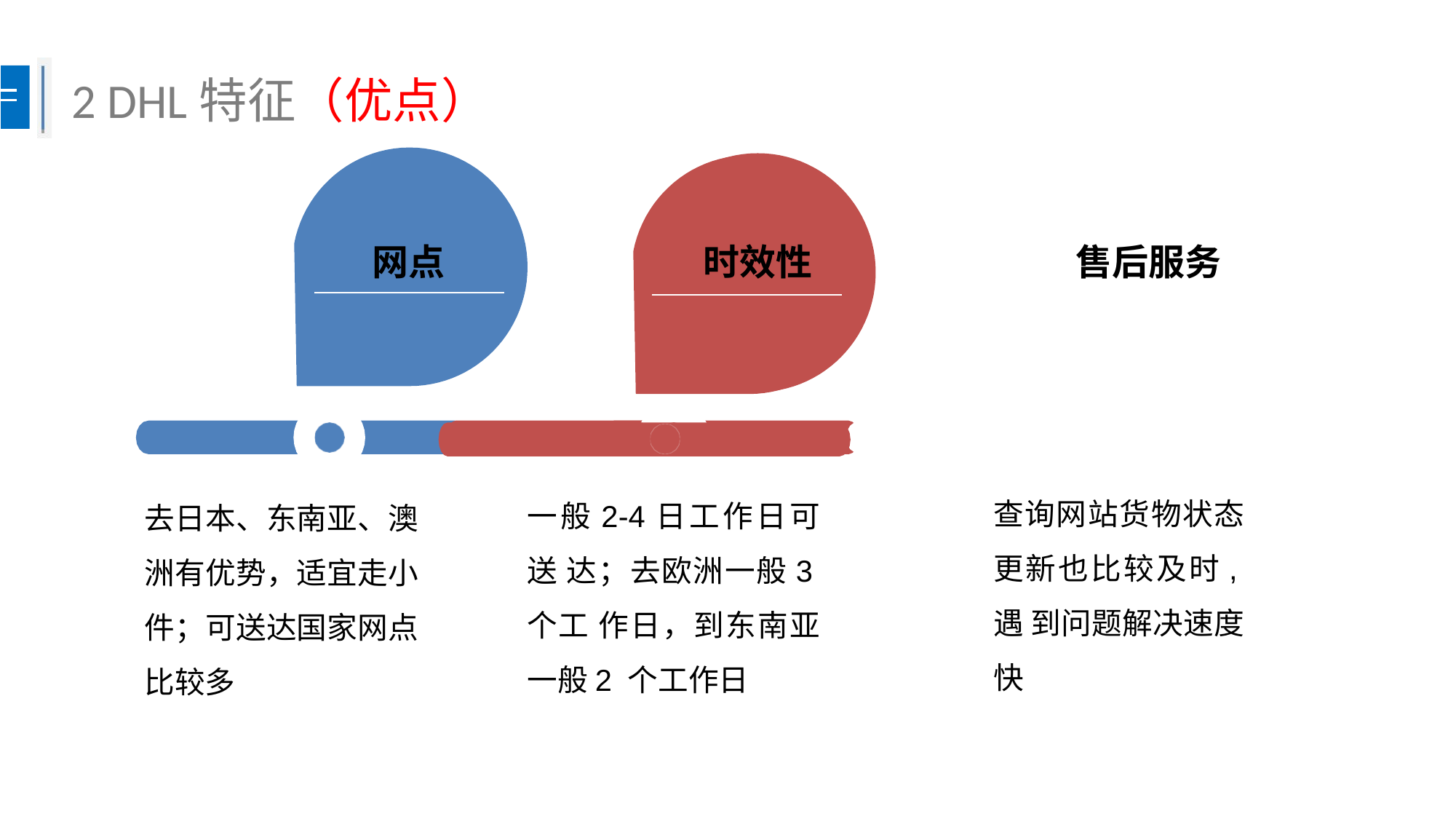

# 2 DHL特征（优点）

时效性
网点
售后服务

查询网站货物状态 更新也比较及时,遇 到问题解决速度快
一般2-4日工作日可送 达；去欧洲一般3个工 作日，到东南亚一般2 个工作日
去日本、东南亚、澳 洲有优势，适宜走小 件；可送达国家网点 比较多